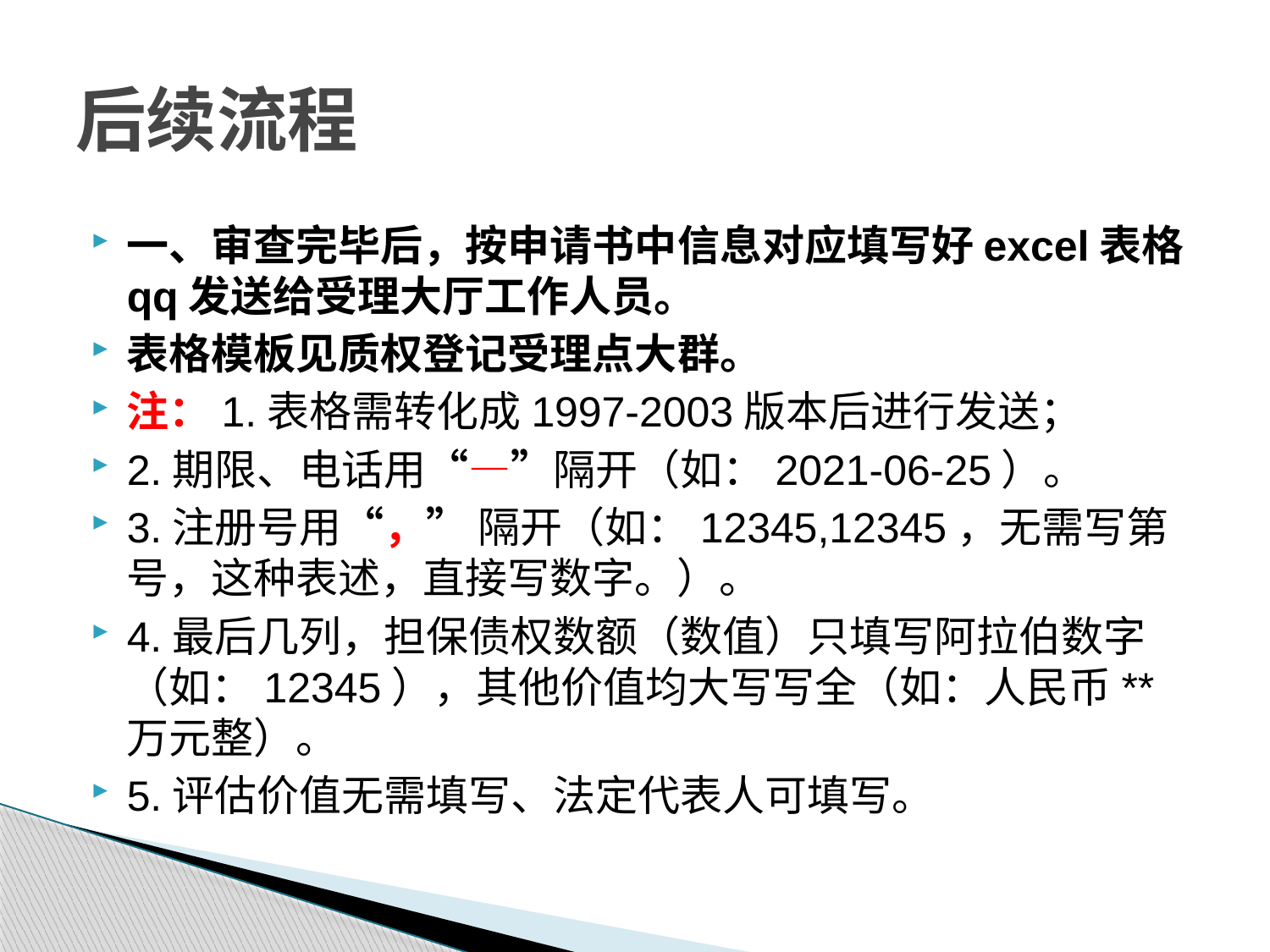

# 后续流程

一、审查完毕后，按申请书中信息对应填写好excel表格qq发送给受理大厅工作人员。
表格模板见质权登记受理点大群。
注：1.表格需转化成1997-2003版本后进行发送；
2.期限、电话用“—”隔开（如：2021-06-25）。
3.注册号用“，” 隔开（如：12345,12345，无需写第 号，这种表述，直接写数字。）。
4.最后几列，担保债权数额（数值）只填写阿拉伯数字（如：12345），其他价值均大写写全（如：人民币**万元整）。
5.评估价值无需填写、法定代表人可填写。